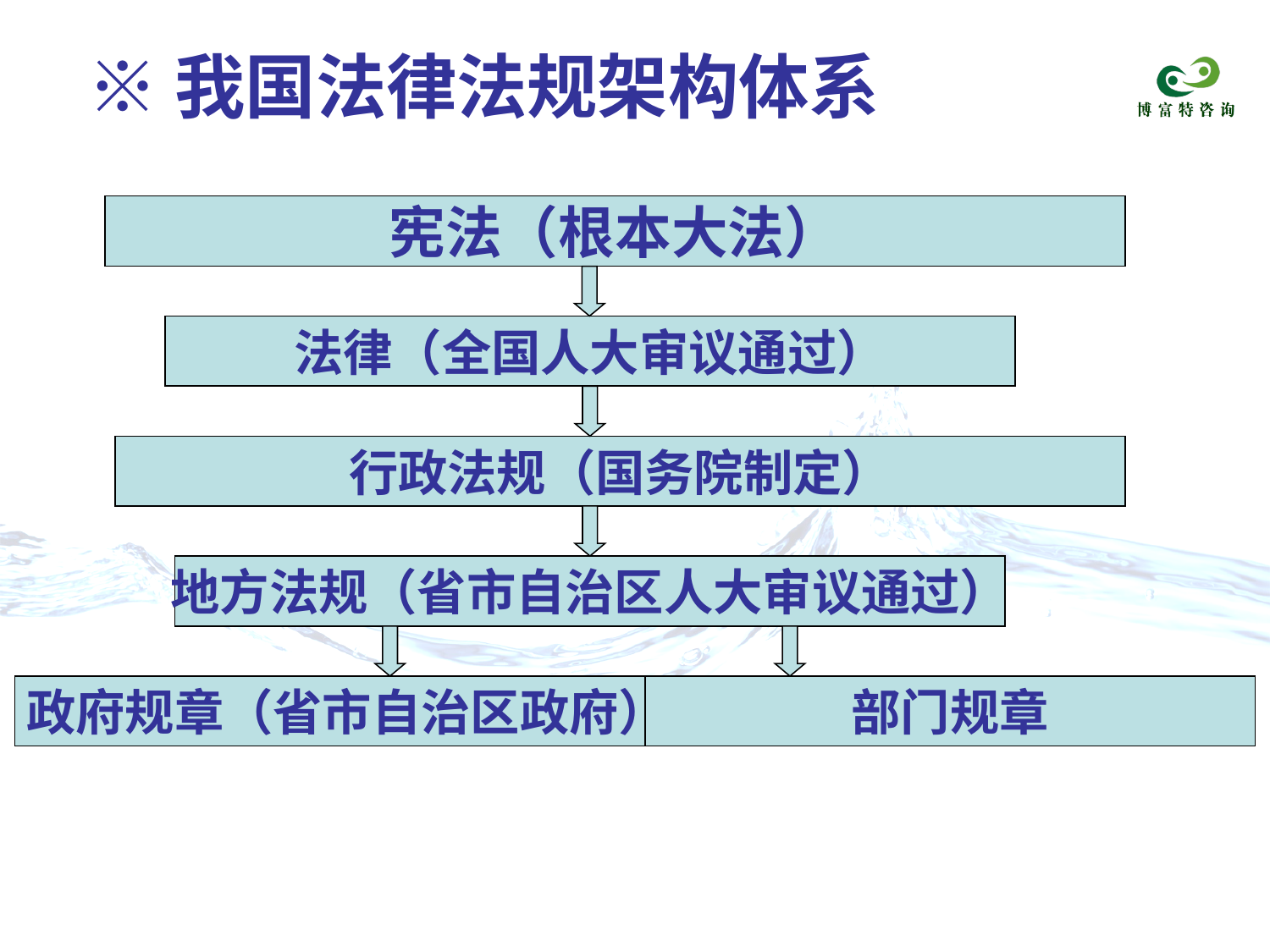

※我国法律法规架构体系
宪法（根本大法）

法律（全国人大审议通过）

行政法规（国务院制定）

地方法规（省市自治区人大审议通过）

  政府规章（省市自治区政府）
部门规章